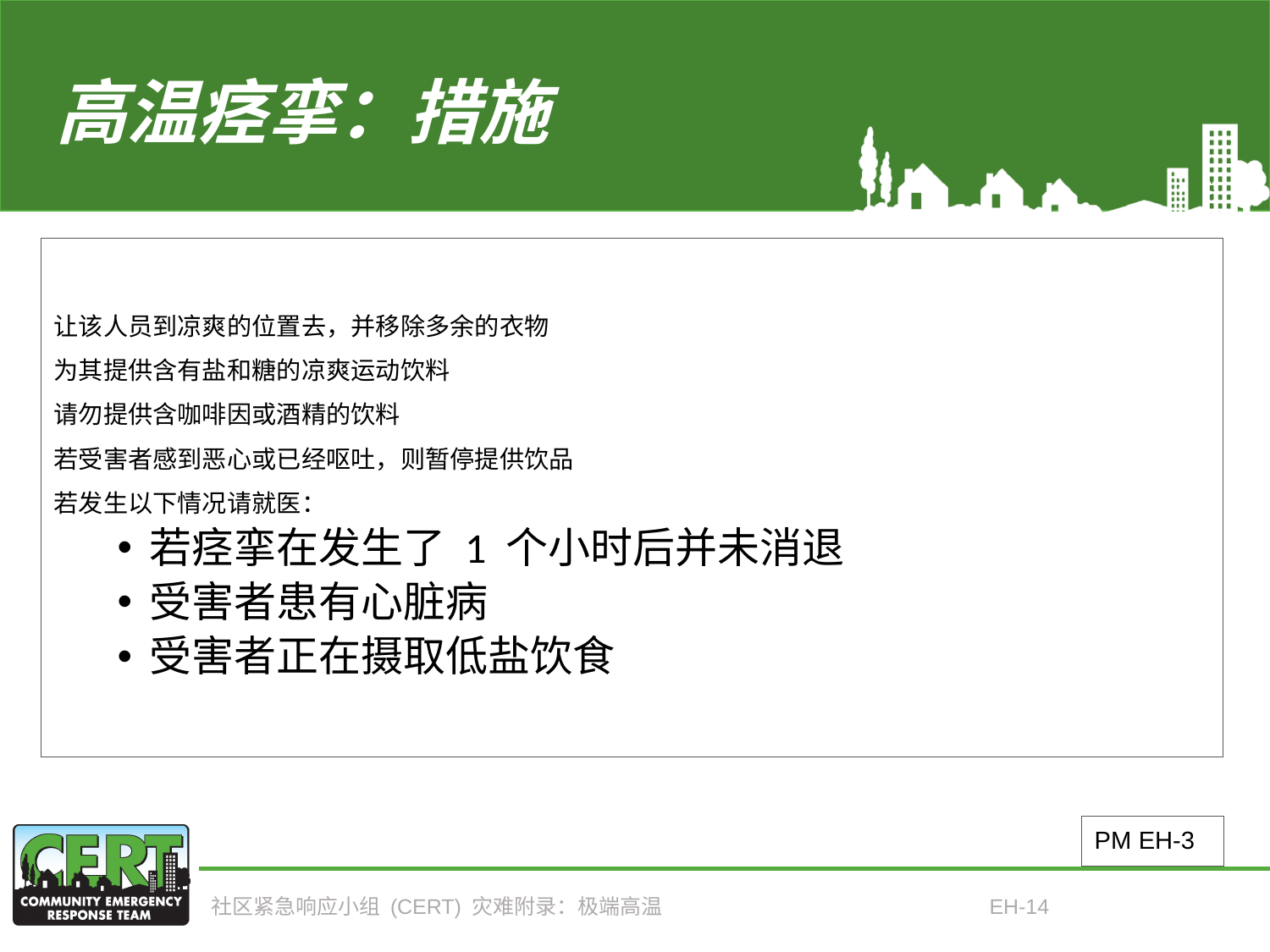

# 高温痉挛：措施
让该人员到凉爽的位置去，并移除多余的衣物
为其提供含有盐和糖的凉爽运动饮料
请勿提供含咖啡因或酒精的饮料
若受害者感到恶心或已经呕吐，则暂停提供饮品
若发生以下情况请就医：
若痉挛在发生了 1 个小时后并未消退
受害者患有心脏病
受害者正在摄取低盐饮食
PM EH-3
社区紧急响应小组 (CERT) 灾难附录：极端高温
EH-14